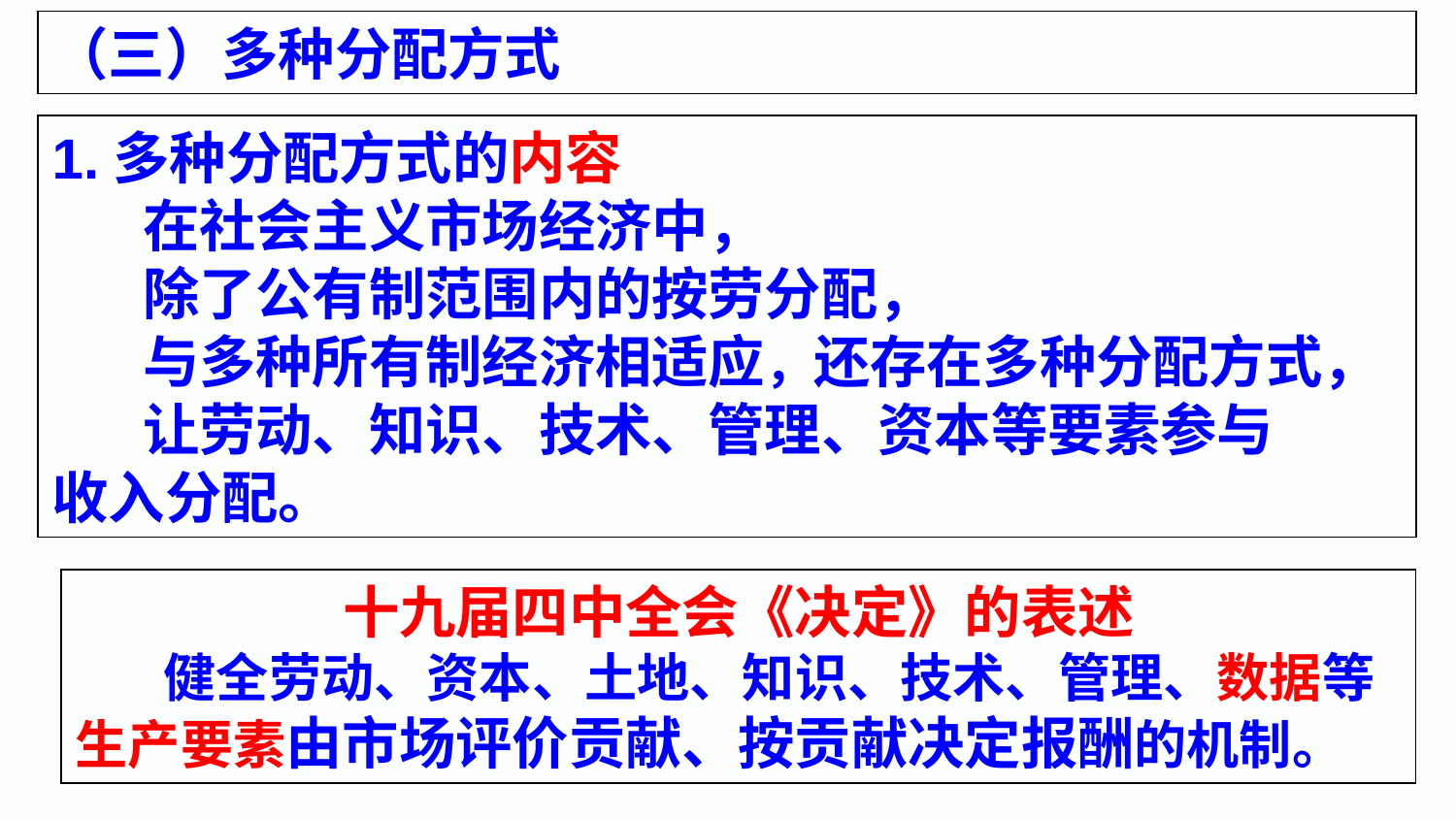

（三）多种分配方式
1.多种分配方式的内容
      在社会主义市场经济中，
      除了公有制范围内的按劳分配，
      与多种所有制经济相适应，还存在多种分配方式，
      让劳动、知识、技术、管理、资本等要素参与
收入分配。
十九届四中全会《决定》的表述
       健全劳动、资本、土地、知识、技术、管理、数据等
生产要素由市场评价贡献、按贡献决定报酬的机制。